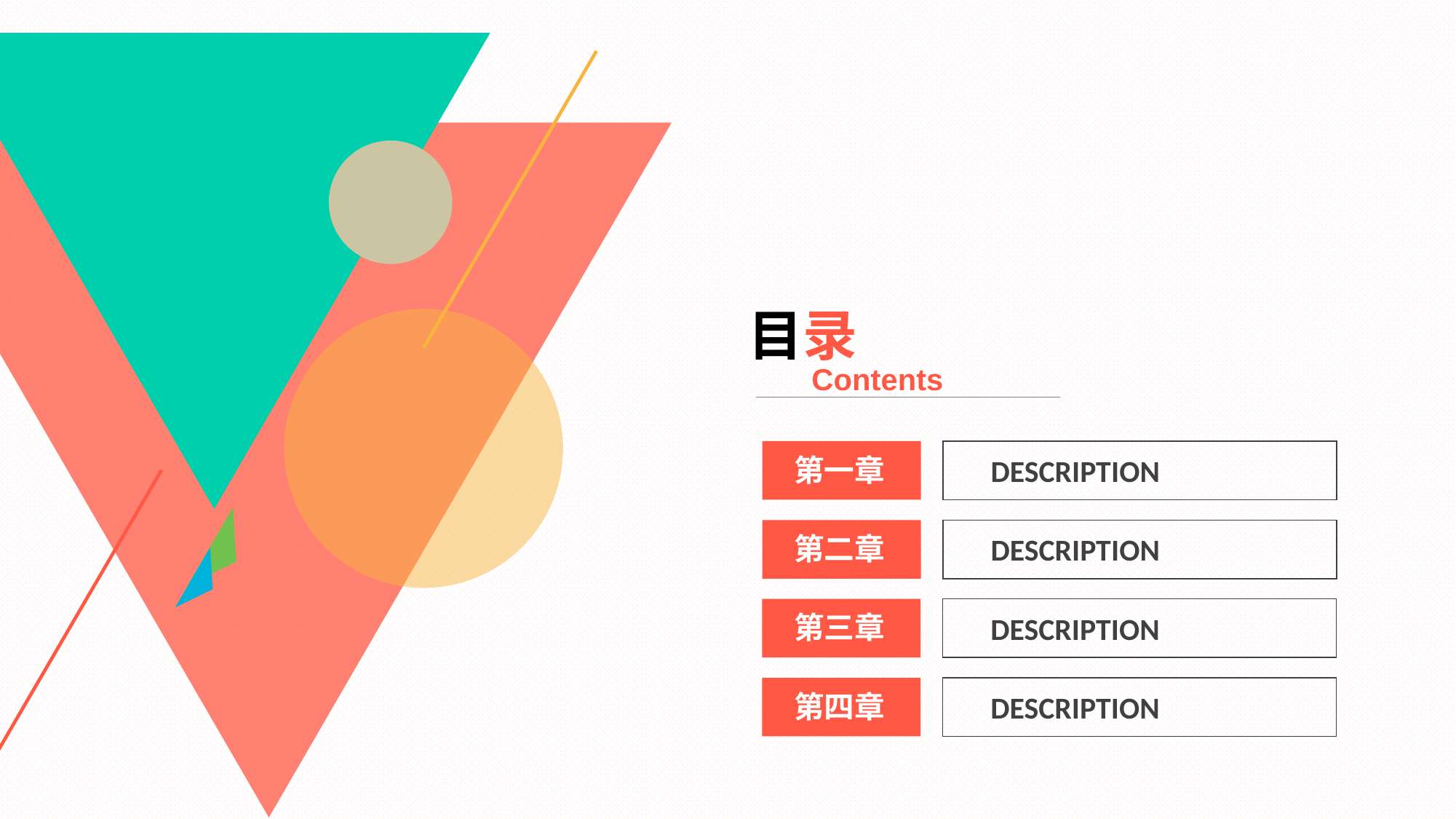

目录
Contents

第一章

DESCRIPTION

第二章

DESCRIPTION

第三章

DESCRIPTION

第四章

DESCRIPTION